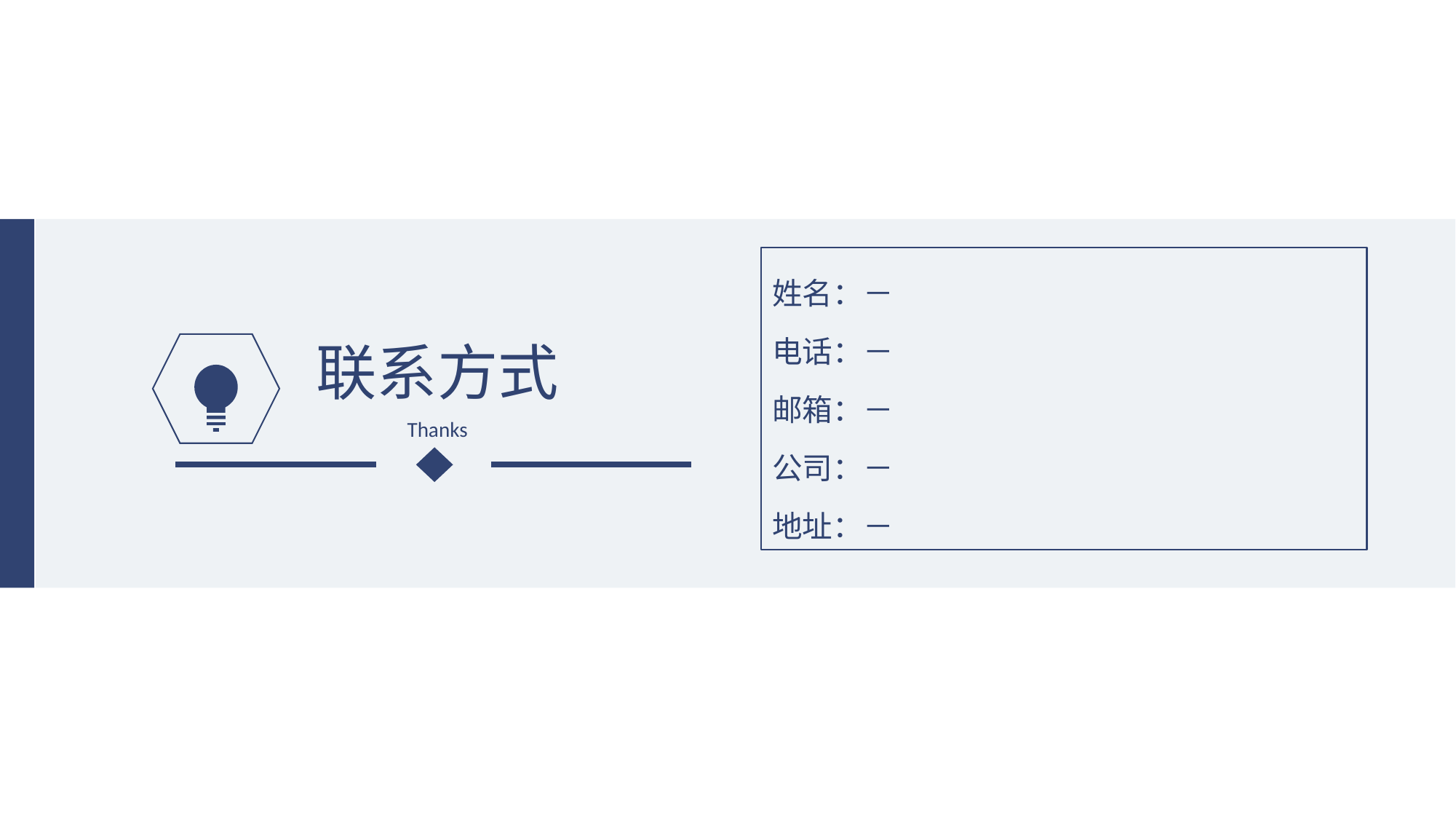

姓名：－
电话：－
邮箱：－
公司：－
地址：－
联系方式

Thanks